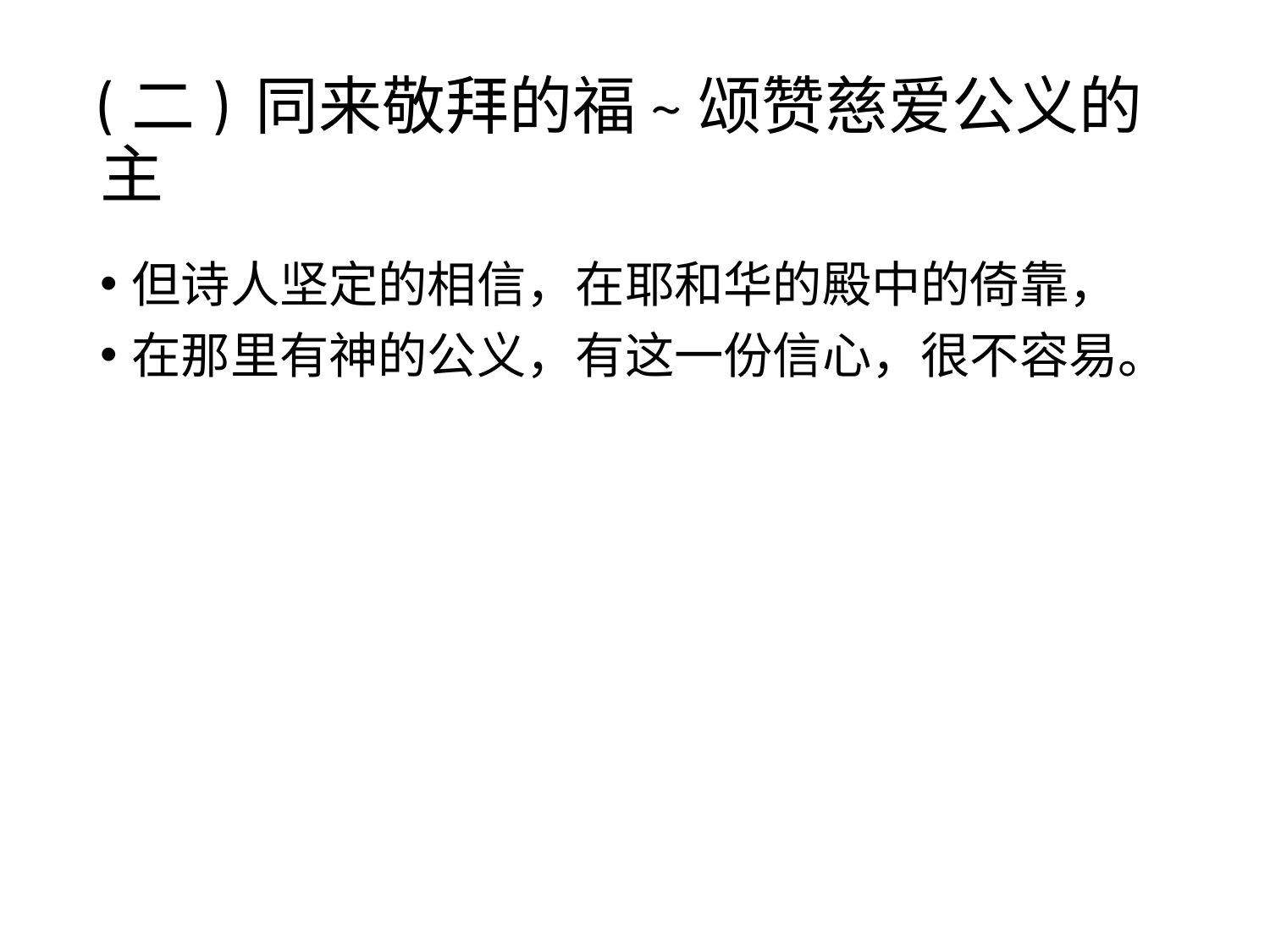

# (二)	 同来敬拜的福~颂赞慈爱公义的主
但诗人坚定的相信，在耶和华的殿中的倚靠，
在那里有神的公义，有这一份信心，很不容易。